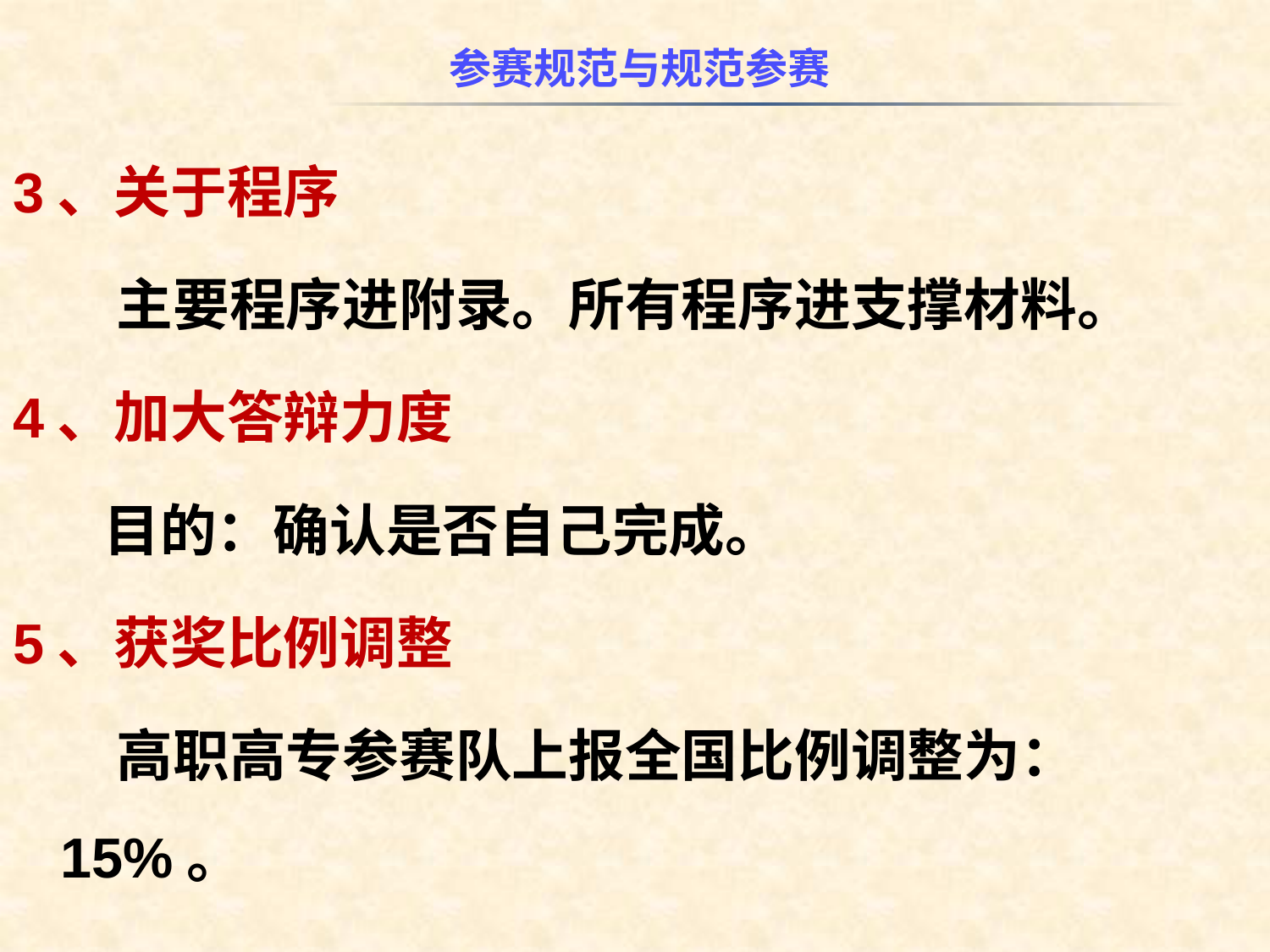

3、关于程序
       主要程序进附录。所有程序进支撑材料。
4、加大答辩力度
      目的：确认是否自己完成。
5、获奖比例调整
       高职高专参赛队上报全国比例调整为：15%。